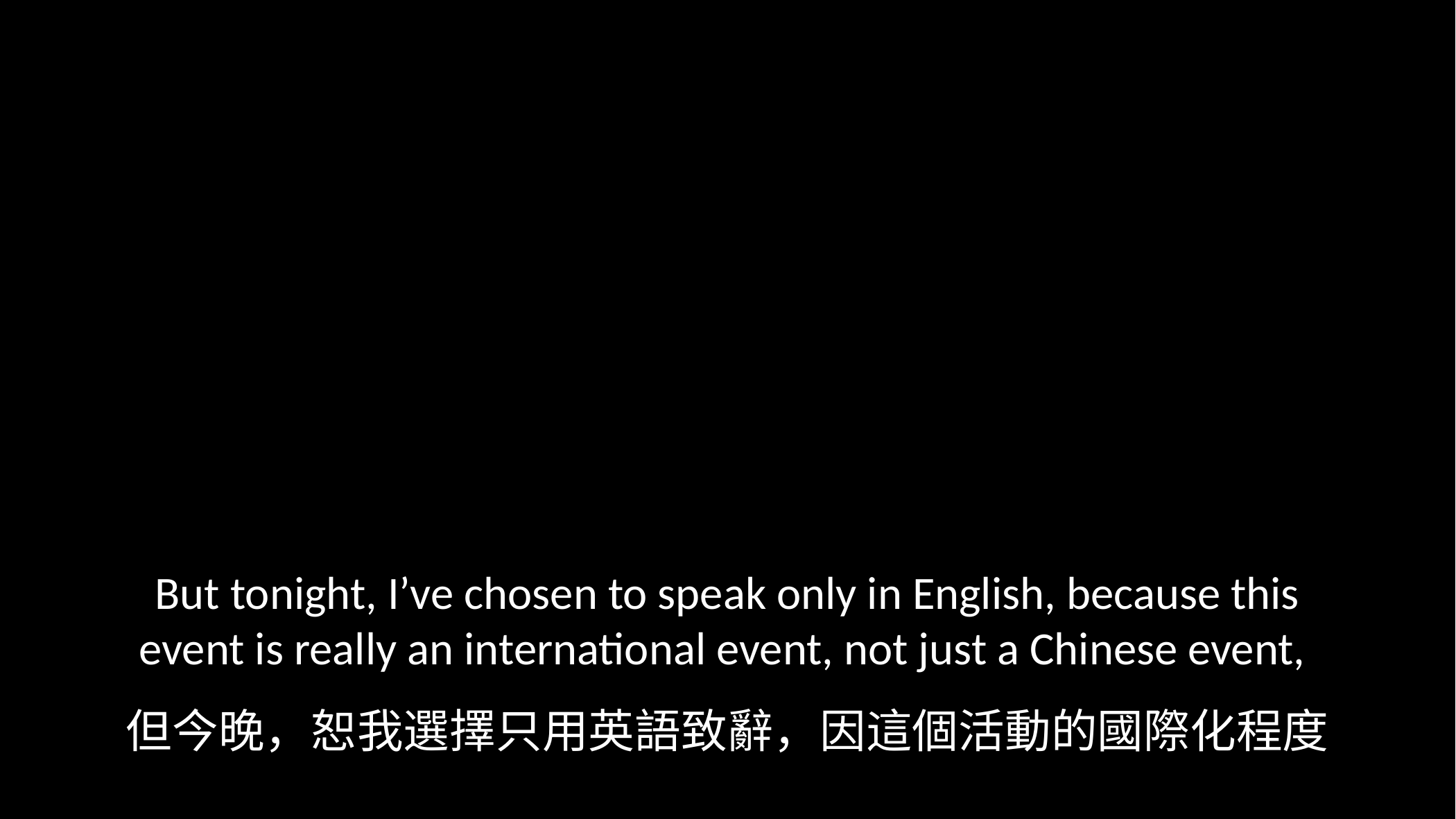

But tonight, I’ve chosen to speak only in English, because this event is really an international event, not just a Chinese event,

但今晚，恕我選擇只用英語致辭，因這個活動的國際化程度